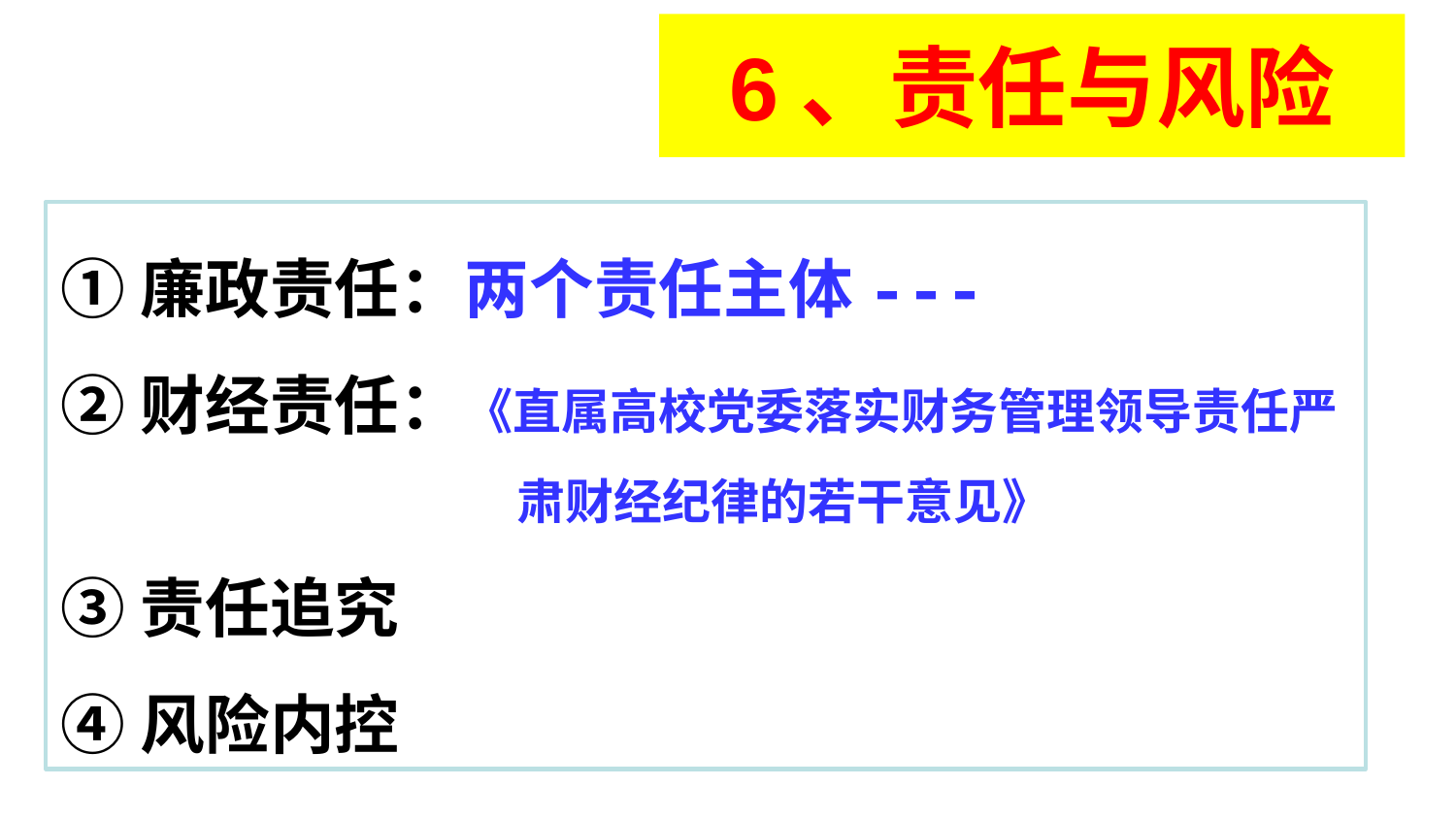

6、责任与风险
①廉政责任：两个责任主体---
②财经责任：《直属高校党委落实财务管理领导责任严肃财经纪律的若干意见》
③责任追究
④风险内控